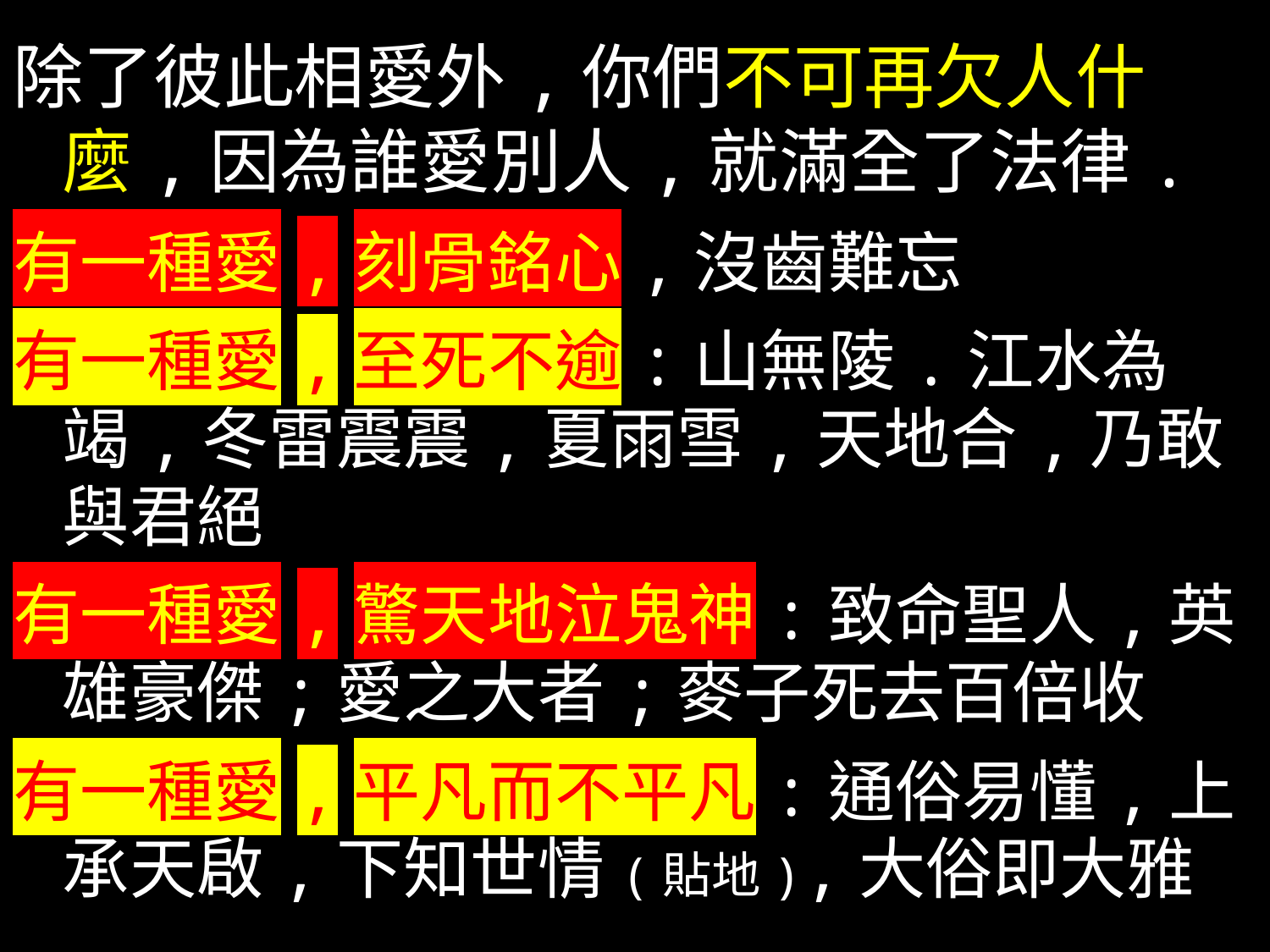

除了彼此相愛外,你們不可再欠人什麼,因為誰愛別人,就滿全了法律.
有一種愛,刻骨銘心,沒齒難忘
有一種愛,至死不逾:山無陵.江水為竭,冬雷震震,夏雨雪,天地合,乃敢與君絕
有一種愛,驚天地泣鬼神:致命聖人,英雄豪傑;愛之大者;麥子死去百倍收
有一種愛,平凡而不平凡:通俗易懂,上承天啟,下知世情(貼地),大俗即大雅